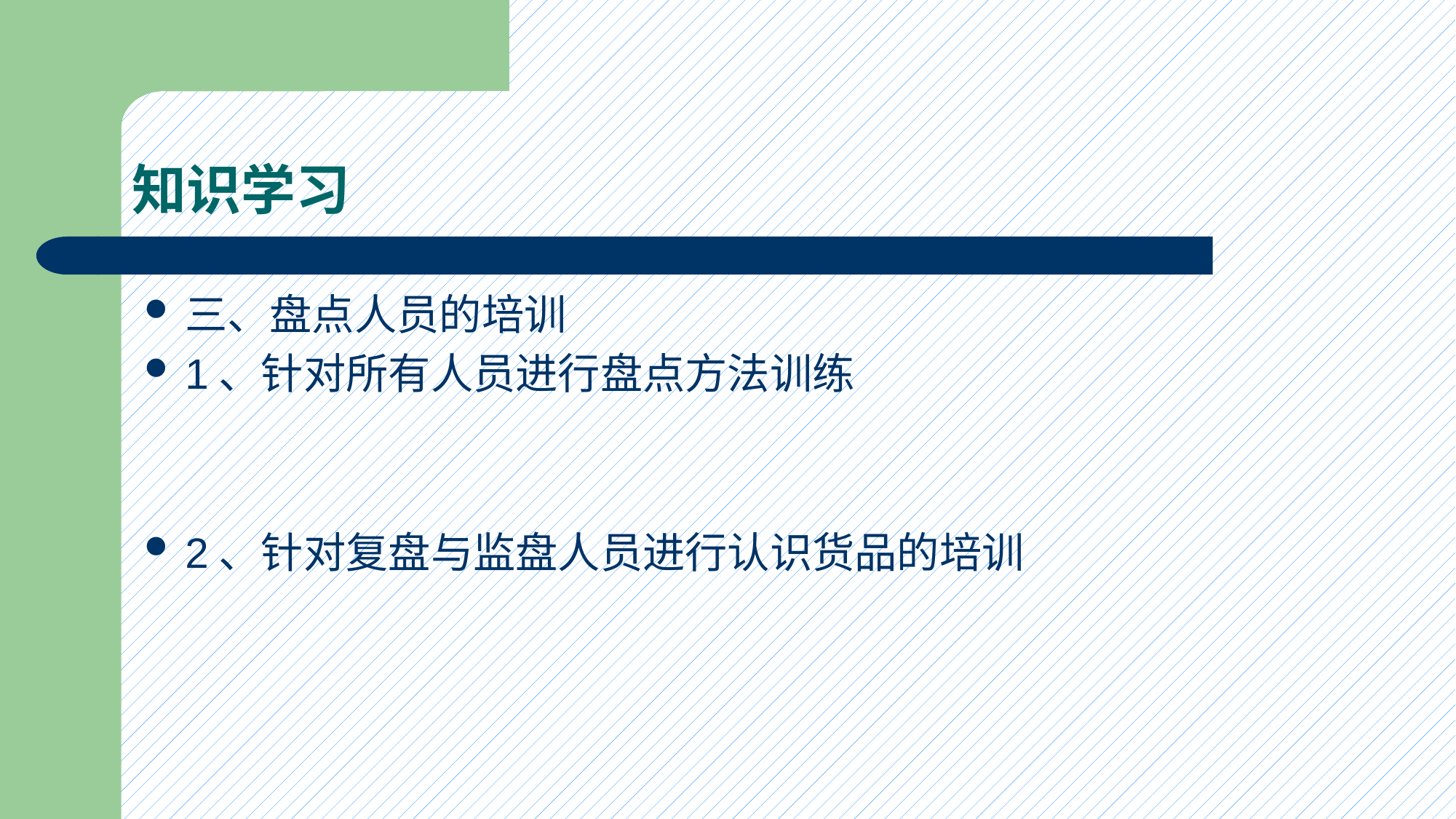

# 知识学习
三、盘点人员的培训
1、针对所有人员进行盘点方法训练

2、针对复盘与监盘人员进行认识货品的培训